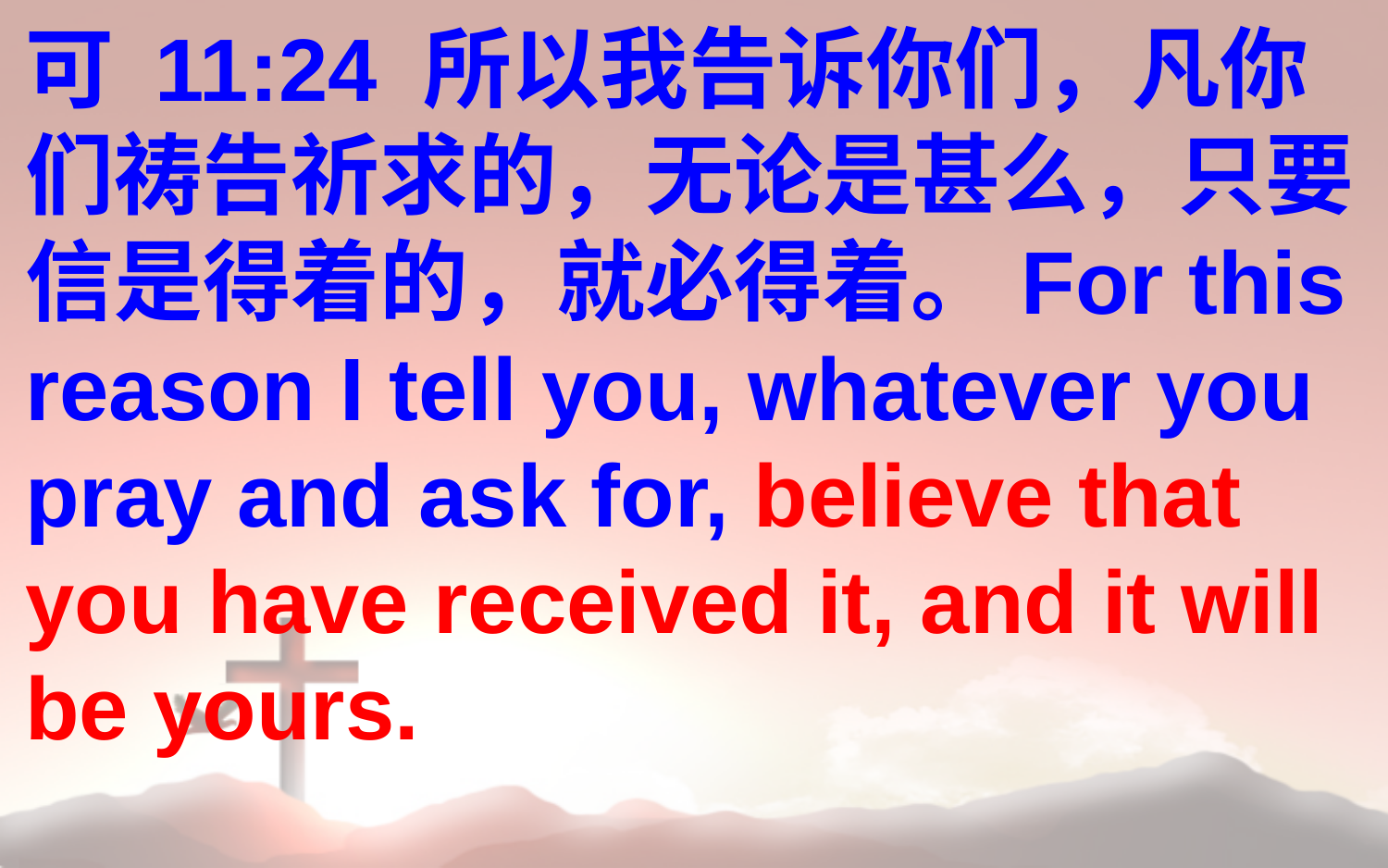

可 11:24 所以我告诉你们，凡你们祷告祈求的，无论是甚么，只要信是得着的，就必得着。For this reason I tell you, whatever you pray and ask for, believe that you have received it, and it will be yours.